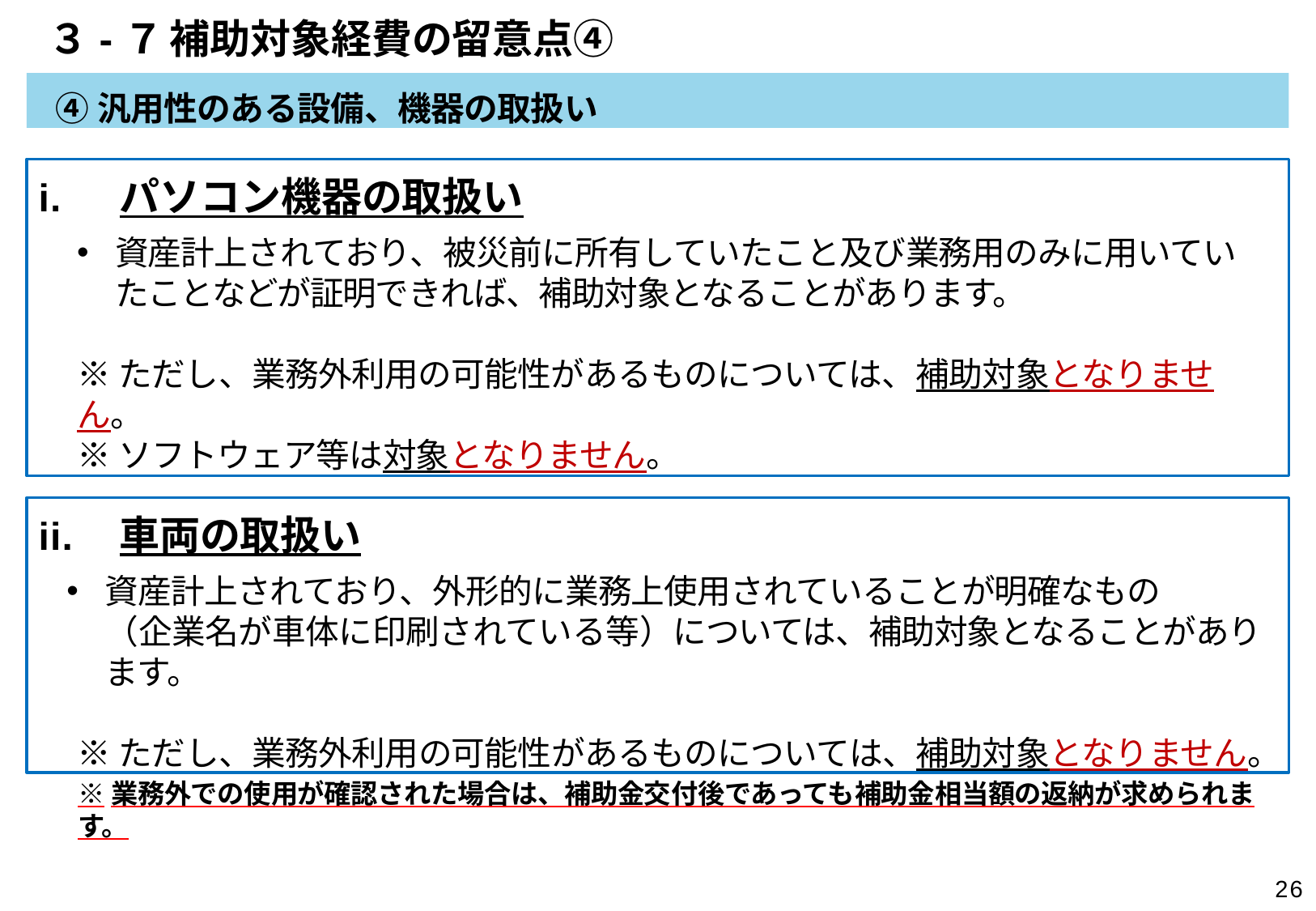

３-７	補助対象経費の留意点④
➃汎用性のある設備、機器の取扱い
パソコン機器の取扱い
資産計上されており、被災前に所有していたこと及び業務用のみに用いていたことなどが証明できれば、補助対象となることがあります。
※ただし、業務外利用の可能性があるものについては、補助対象となりません。
※ソフトウェア等は対象となりません。

車両の取扱い
資産計上されており、外形的に業務上使用されていることが明確なもの
（企業名が車体に印刷されている等）については、補助対象となることがあります。
※ただし、業務外利用の可能性があるものについては、補助対象となりません。
※業務外での使用が確認された場合は、補助金交付後であっても補助金相当額の返納が求められます。
26